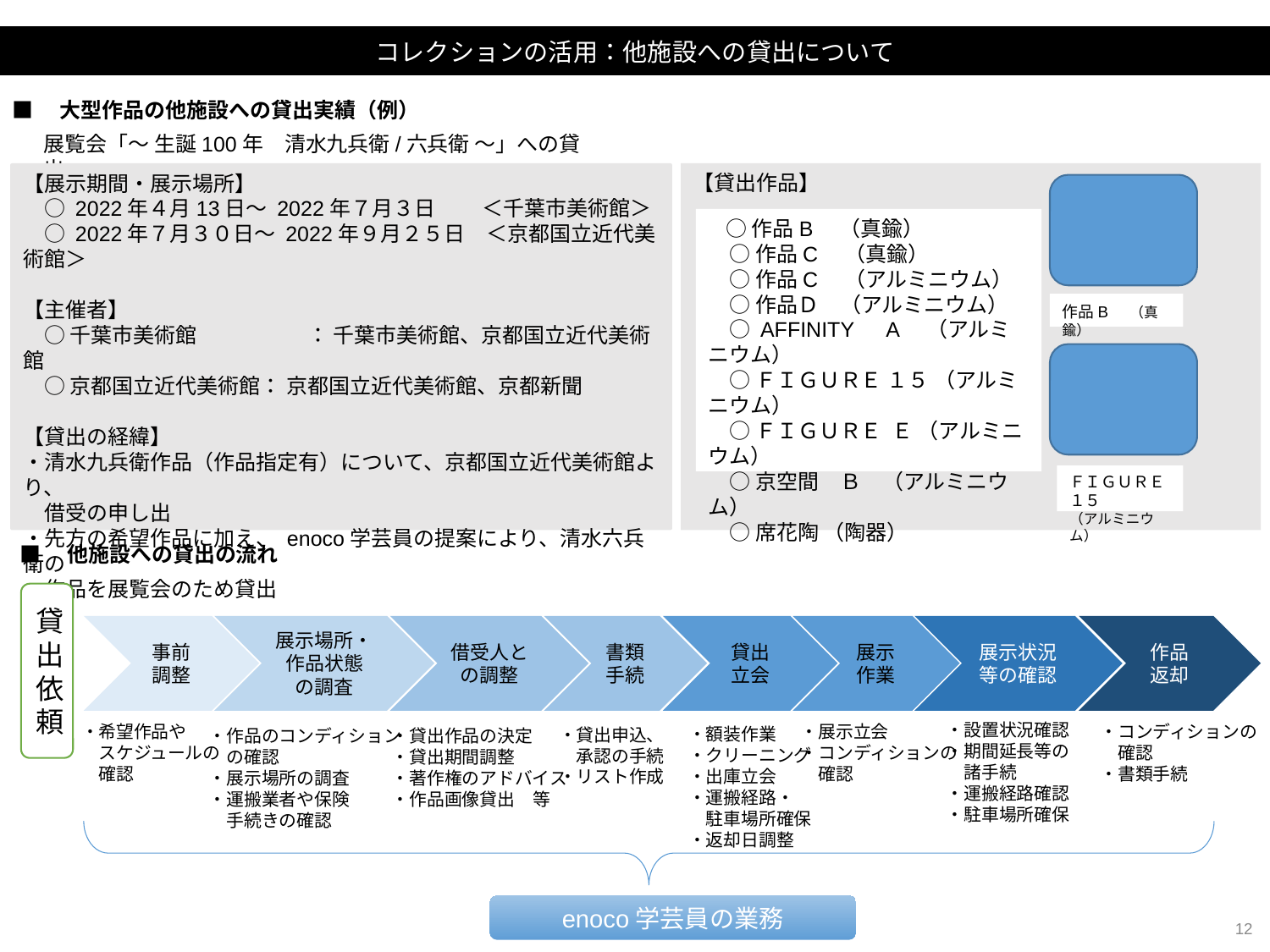

コレクションの活用：他施設への貸出について
■　大型作品の他施設への貸出実績（例）
展覧会「～ 生誕100年　清水九兵衛/六兵衛 ～」への貸出

【展示期間・展示場所】
　○ 2022年４月13日～ 2022年７月３日　　 ＜千葉市美術館＞
　○ 2022年７月３０日～ 2022年９月２５日　＜京都国立近代美術館＞

【主催者】
　○ 千葉市美術館　 　　　　： 千葉市美術館、京都国立近代美術館
　○ 京都国立近代美術館： 京都国立近代美術館、京都新聞

【貸出の経緯】
・清水九兵衛作品（作品指定有）について、京都国立近代美術館より、
　借受の申し出
・先方の希望作品に加え、 enoco学芸員の提案により、清水六兵衛の
　作品を展覧会のため貸出

【貸出作品】

　○ 作品B　（真鍮）
　○ 作品C　（真鍮）
　○ 作品C　（アルミニウム）
　○ 作品Ｄ　（アルミニウム）
　○ AFFINITY　A　（アルミニウム）
　○ ＦＩＧＵＲＥ １５ （アルミニウム）
　○ ＦＩＧＵＲＥ  Ｅ （アルミニウム）
　○ 京空間　Ｂ　（アルミニウム）
　○ 席花陶 （陶器）

作品B　（真鍮）

ＦＩＧＵＲＥ １５
（アルミニウム）

■　他施設への貸出の流れ

貸出依頼
事前調整
展示場所・
作品状態
の調査
借受人との調整
書類
手続
貸出立会
展示
作業
展示状況等の確認
作品
返却
・設置状況確認
・期間延長等の
　諸手続
・運搬経路確認
・駐車場所確保

・希望作品や
　スケジュールの
　確認
・展示立会
・コンディションの
　確認

・コンディションの
　確認
・書類手続

・貸出申込、
　承認の手続
・リスト作成
・額装作業
・クリーニング
・出庫立会
・運搬経路・
　駐車場所確保
・返却日調整
・作品のコンディション
　の確認
・展示場所の調査
・運搬業者や保険
　手続きの確認
・貸出作品の決定
・貸出期間調整
・著作権のアドバイス
・作品画像貸出　等
enoco学芸員の業務
12